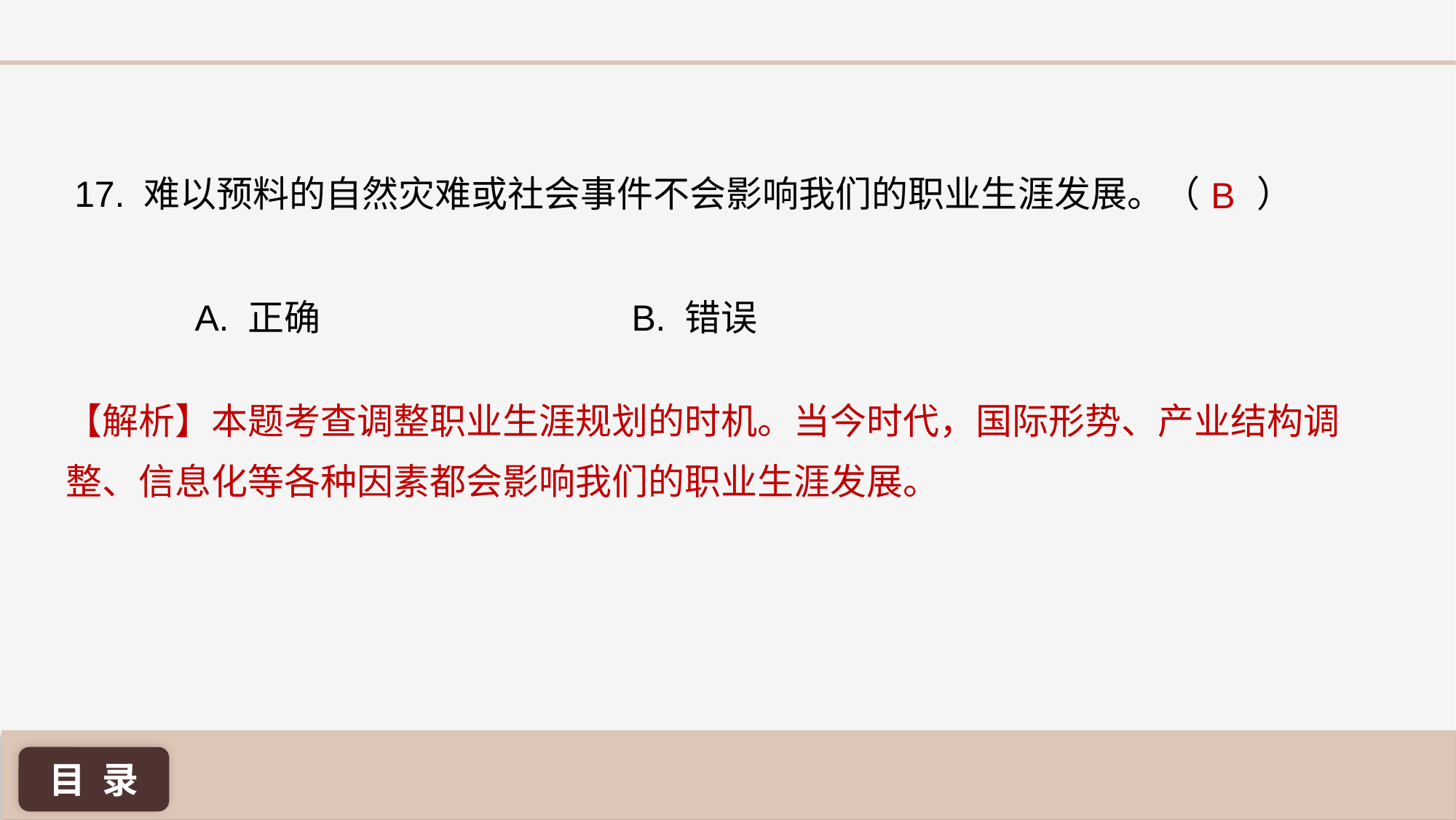

B
17. 难以预料的自然灾难或社会事件不会影响我们的职业生涯发展。（       ）
A. 正确 			B. 错误
【解析】本题考查调整职业生涯规划的时机。当今时代，国际形势、产业结构调整、信息化等各种因素都会影响我们的职业生涯发展。